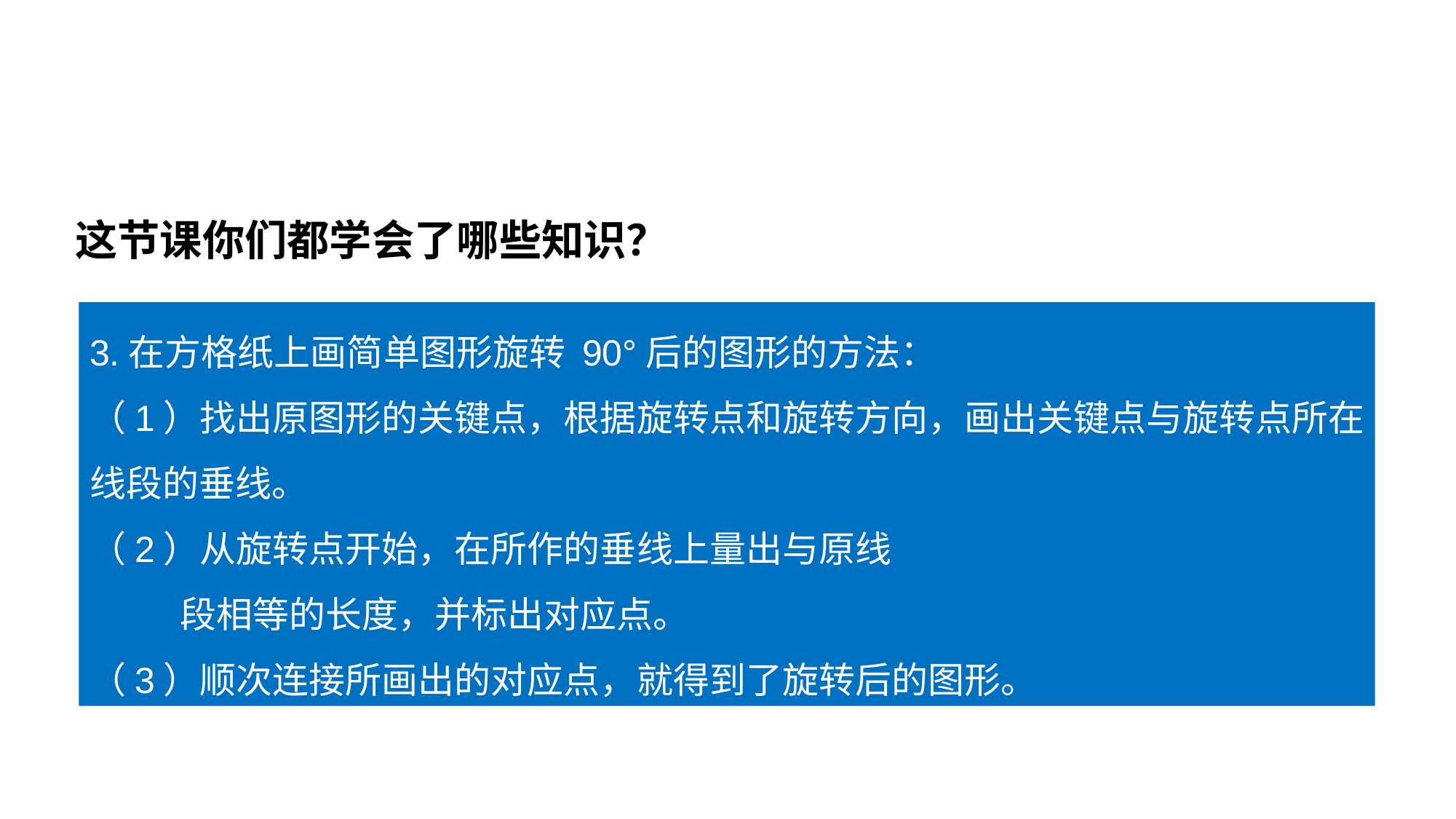

这节课你们都学会了哪些知识？
3.在方格纸上画简单图形旋转 90°后的图形的方法：
（1）找出原图形的关键点，根据旋转点和旋转方向，画出关键点与旋转点所在线段的垂线。
（2）从旋转点开始，在所作的垂线上量出与原线
          段相等的长度，并标出对应点。
（3）顺次连接所画出的对应点，就得到了旋转后的图形。